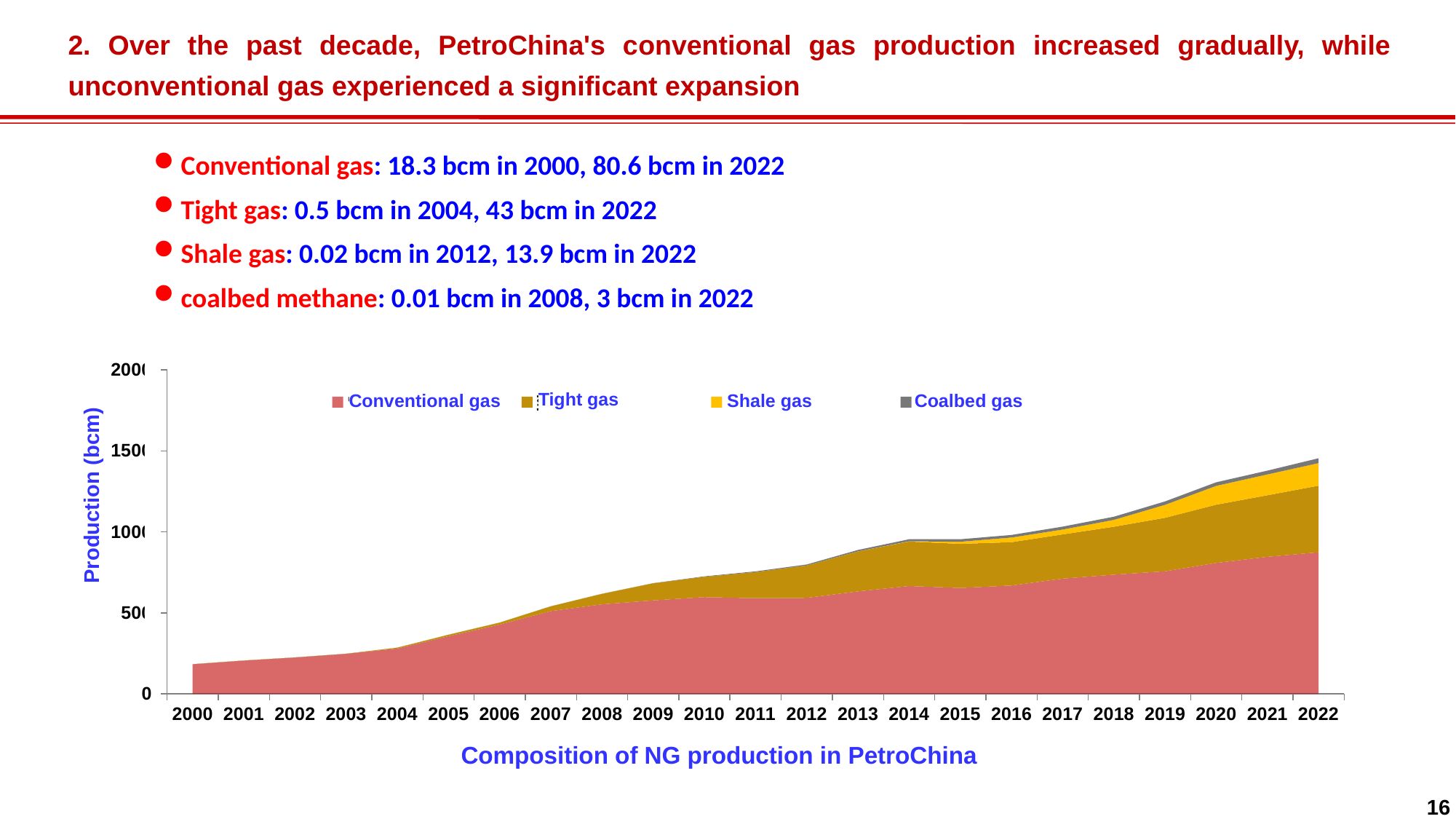

2. Over the past decade, PetroChina's conventional gas production increased gradually, while unconventional gas experienced a significant expansion
Conventional gas: 18.3 bcm in 2000, 80.6 bcm in 2022
Tight gas: 0.5 bcm in 2004, 43 bcm in 2022
Shale gas: 0.02 bcm in 2012, 13.9 bcm in 2022
coalbed methane: 0.01 bcm in 2008, 3 bcm in 2022

### Chart

| Category | 常规气 | 致密气 | 页岩气 | 煤层气 |
|---|---|---|---|---|
| 2000 | 183.14 | None | None | None |
| 2001 | 205.81 | None | None | None |
| 2002 | 224.75 | None | None | None |
| 2003 | 247.67 | None | None | None |
| 2004 | 280.32 | 5.0 | None | None |
| 2005 | 356.243628 | 8.776372 | None | None |
| 2006 | 427.7773 | 12.2933 | None | None |
| 2007 | 511.2733 | 29.144 | None | None |
| 2008 | 552.689921 | 64.773879 | None | 0.0 |
| 2009 | 577.105678 | 105.447822 | None | 0.688 |
| 2010 | 597.31877906 | 125.15502094 | None | 2.8387 |
| 2011 | 590.36255508 | 161.59754492 | None | 4.2 |
| 2012 | 592.76139586 | 199.52450414 | 0.2 | 6.04 |
| 2013 | 632.52833293 | 246.49376707 | 0.6 | 8.7037 |
| 2014 | 665.84701752 | 274.70988248 | 1.6 | 12.412 |
| 2015 | 653.91104674 | 272.23045326 | 13.1 | 15.4722 |
| 2016 | 668.9969299 | 267.7282701 | 28.4 | 15.9251 |
| 2017 | 711.25607294 | 273.40642706 | 30.0 | 18.0 |
| 2018 | 735.72 | 296.0 | 42.6 | 19.34 |
| 2019 | 756.6042 | 330.3273 | 80.32 | 20.73 |
| 2020 | 808.2444 | 359.8 | 116.15 | 21.82 |
| 2021 | 845.8168 | 380.3 | 128.63 | 23.18 |
| 2022 | 873.9302 | 411.2562 | 139.2222 | 30.1361 |
Tight gas
Conventional gas
Shale gas
Coalbed gas
Production (bcm)

Composition of NG production in PetroChina